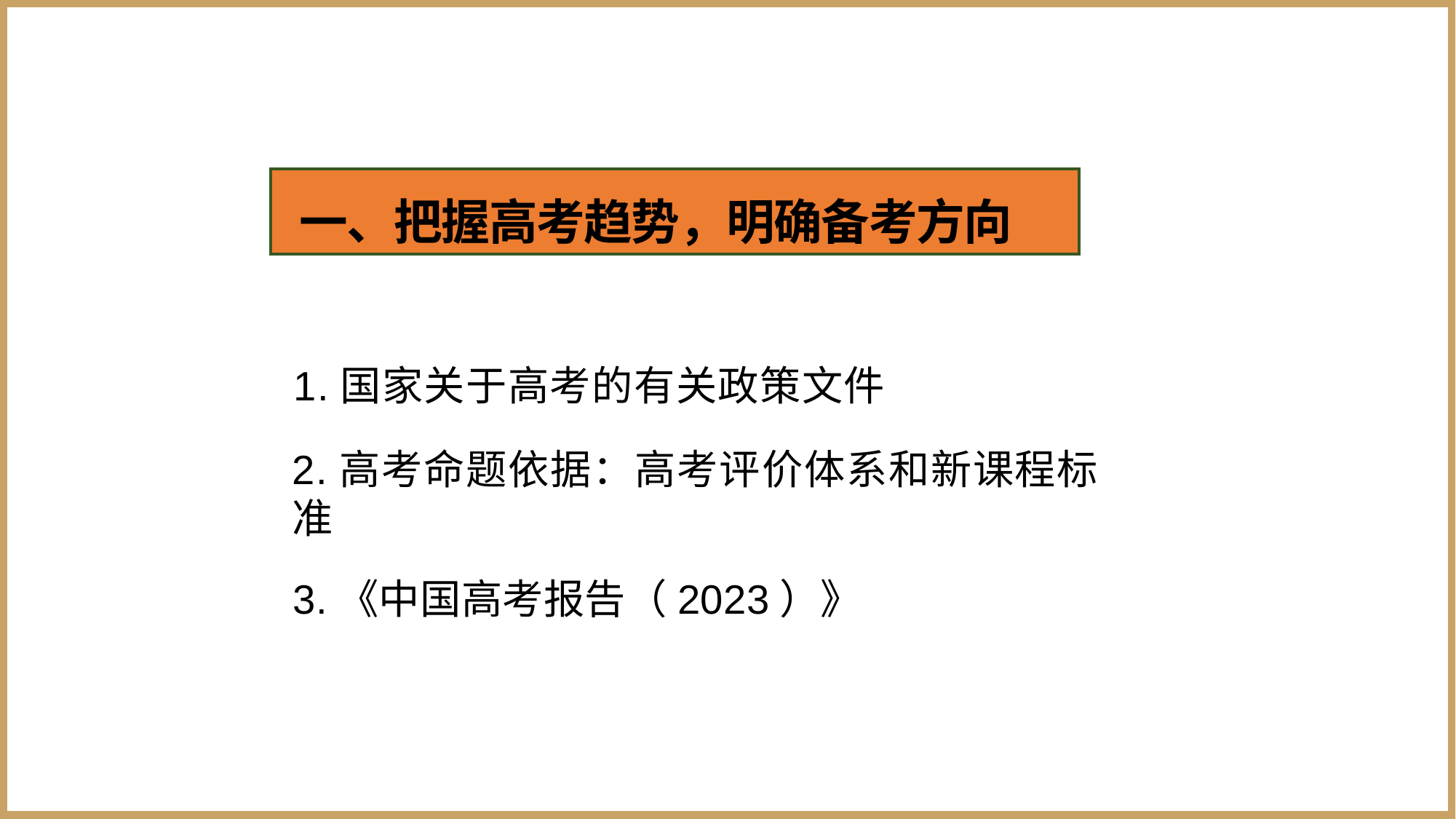

| 一、把握高考趋势，明确备考方向 |
| --- |

1.国家关于高考的有关政策文件

2.高考命题依据：高考评价体系和新课程标准

3.《中国高考报告（2023）》